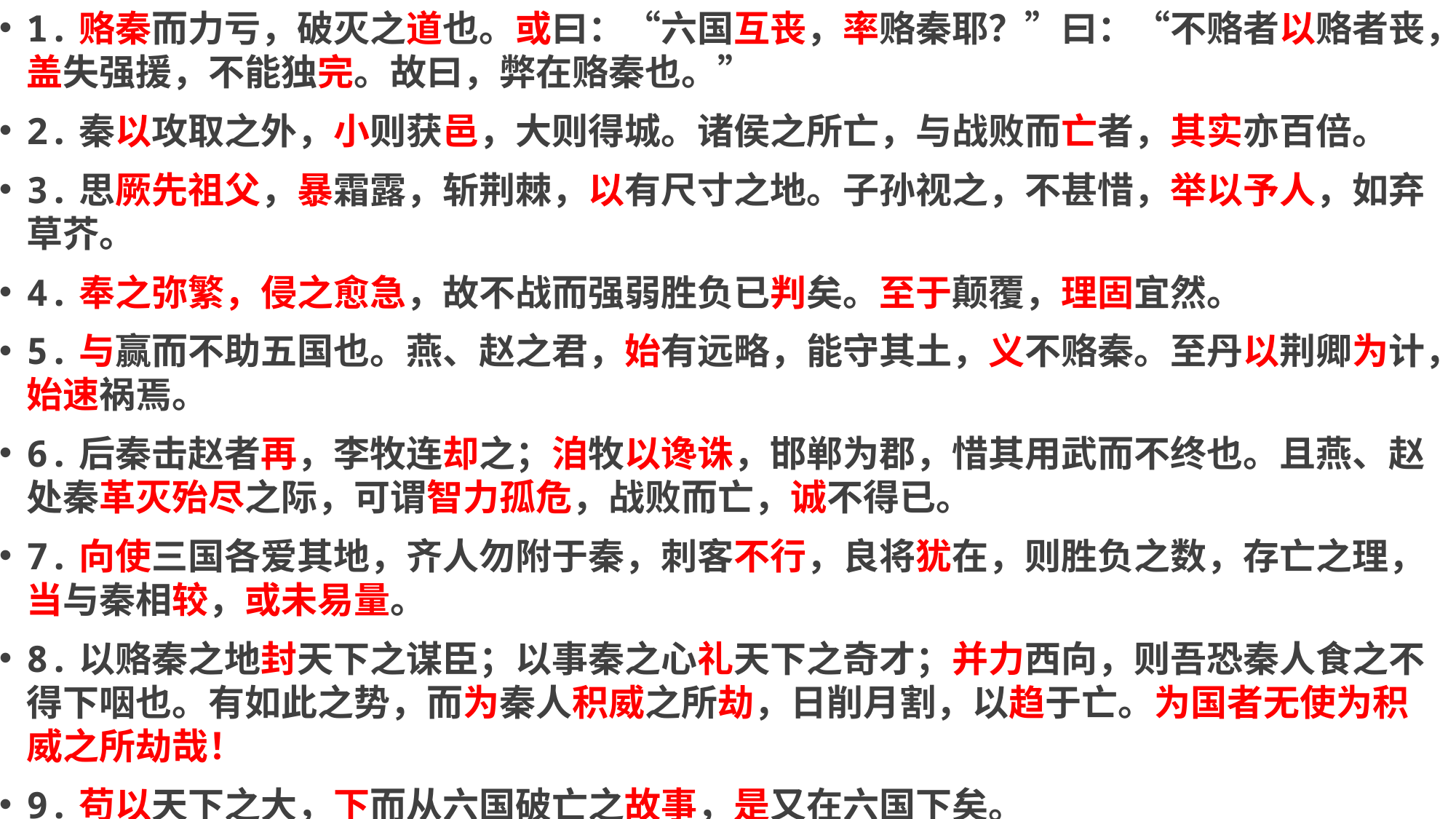

1.赂秦而力亏，破灭之道也。或曰：“六国互丧，率赂秦耶？”曰：“不赂者以赂者丧，盖失强援，不能独完。故曰，弊在赂秦也。”
2.秦以攻取之外，小则获邑，大则得城。诸侯之所亡，与战败而亡者，其实亦百倍。
3.思厥先祖父，暴霜露，斩荆棘，以有尺寸之地。子孙视之，不甚惜，举以予人，如弃草芥。
4.奉之弥繁，侵之愈急，故不战而强弱胜负已判矣。至于颠覆，理固宜然。
5.与赢而不助五国也。燕、赵之君，始有远略，能守其土，义不赂秦。至丹以荆卿为计，始速祸焉。
6.后秦击赵者再，李牧连却之；洎牧以谗诛，邯郸为郡，惜其用武而不终也。且燕、赵处秦革灭殆尽之际，可谓智力孤危，战败而亡，诚不得已。
7.向使三国各爱其地，齐人勿附于秦，刺客不行，良将犹在，则胜负之数，存亡之理，当与秦相较，或未易量。
8.以赂秦之地封天下之谋臣；以事秦之心礼天下之奇才；并力西向，则吾恐秦人食之不得下咽也。有如此之势，而为秦人积威之所劫，日削月割，以趋于亡。为国者无使为积威之所劫哉！
9.苟以天下之大，下而从六国破亡之故事，是又在六国下矣。